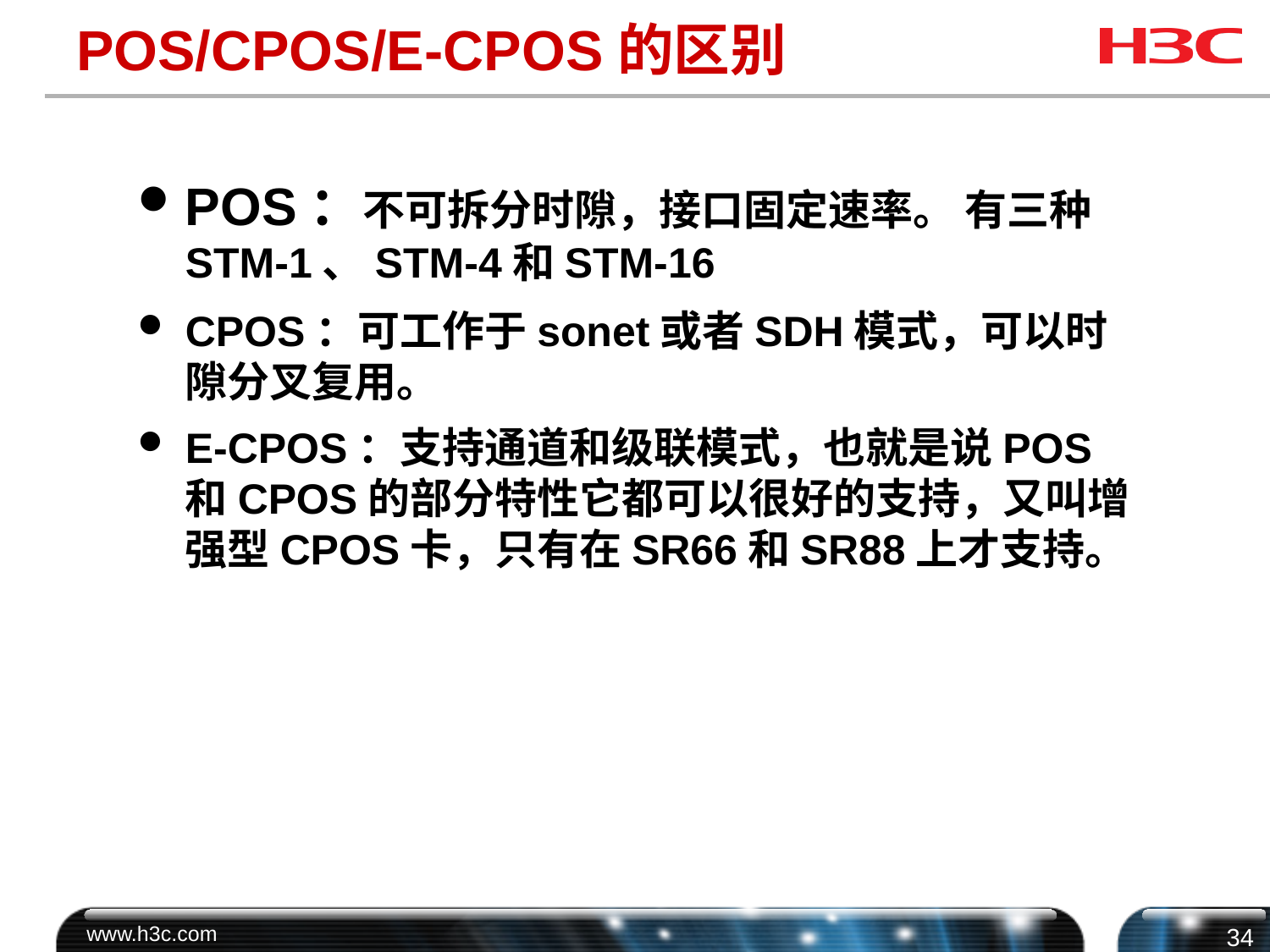

# POS/CPOS/E-CPOS的区别
POS：不可拆分时隙，接口固定速率。 有三种STM-1、STM-4和STM-16
CPOS：可工作于sonet或者SDH模式，可以时隙分叉复用。
E-CPOS：支持通道和级联模式，也就是说POS和CPOS的部分特性它都可以很好的支持，又叫增强型CPOS卡，只有在SR66和SR88上才支持。